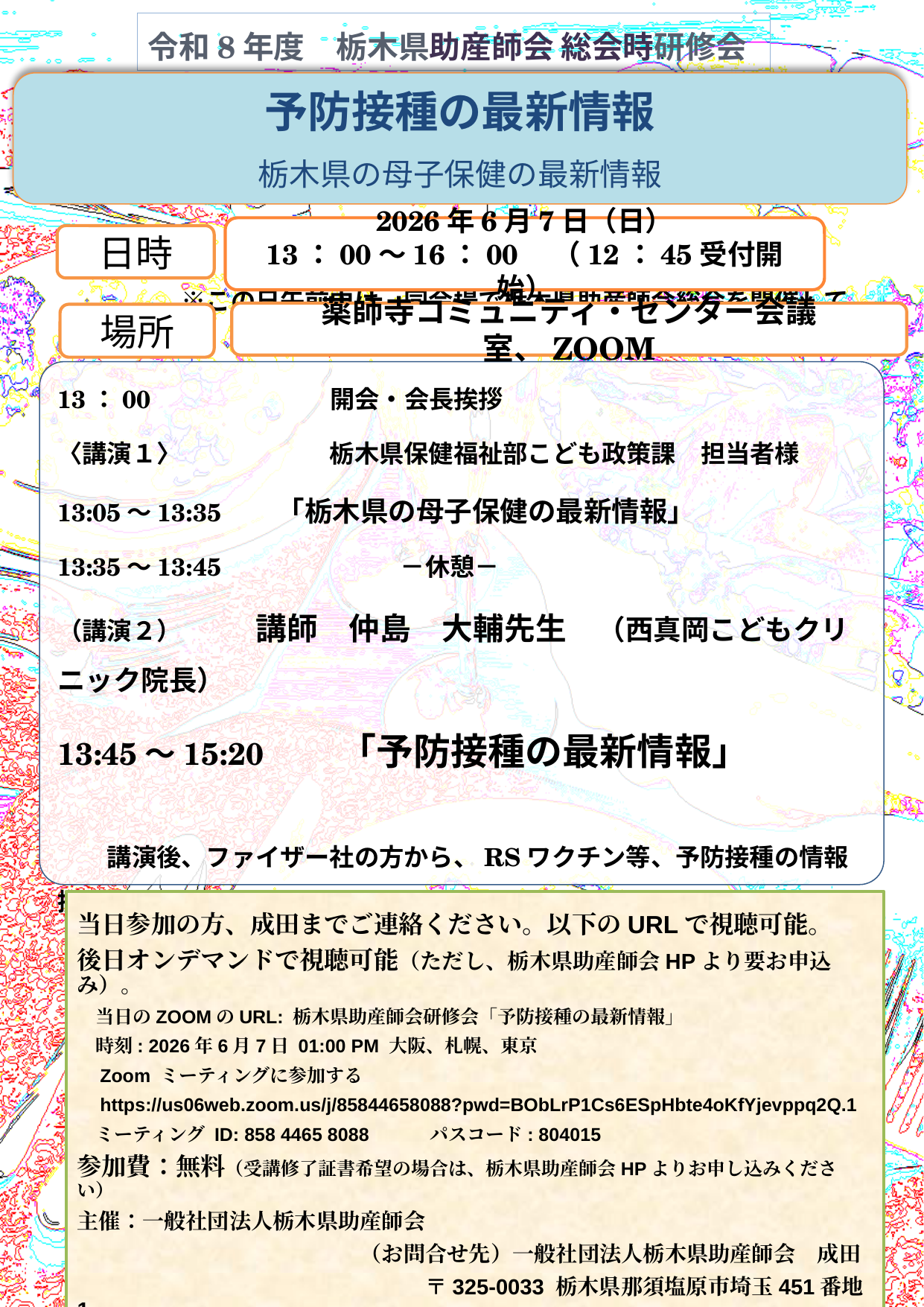

令和8年度　栃木県助産師会 総会時研修会
予防接種の最新情報
栃木県の母子保健の最新情報
2026年6月7日（日）
13：00～16：00　（12：45受付開始）
日時
薬師寺コミュニティ・センター会議室、ZOOM
場所

　　　　　※この日午前中は、同会場で栃木県助産師会総会を開催しています。
13：00　　　　　　　開会・会長挨拶
〈講演１〉　　　　　　栃木県保健福祉部こども政策課　担当者様
13:05～13:35　　「栃木県の母子保健の最新情報」
13:35～13:45　　　　　　　－休憩－
（講演２）　　　講師　仲島　大輔先生　（西真岡こどもクリニック院長）
13:45～15:20　　「予防接種の最新情報」
　　講演後、ファイザー社の方から、RSワクチン等、予防接種の情報提供も。
　　　　　　　　　　　　　閉会

当日参加の方、成田までご連絡ください。以下のURLで視聴可能。
後日オンデマンドで視聴可能（ただし、栃木県助産師会HPより要お申込み）。
　当日のZOOMのURL: 栃木県助産師会研修会「予防接種の最新情報」
　時刻: 2026年6月7日 01:00 PM 大阪、札幌、東京
　Zoom ミーティングに参加する
　https://us06web.zoom.us/j/85844658088?pwd=BObLrP1Cs6ESpHbte4oKfYjevppq2Q.1
　ミーティング ID: 858 4465 8088　　　パスコード: 804015
参加費：無料（受講修了証書希望の場合は、栃木県助産師会HPよりお申し込みください）
主催：一般社団法人栃木県助産師会
　　　　　　　　　　　　　（お問合せ先）一般社団法人栃木県助産師会　成田
　　　　　　　　　　　　　　　　〒325-0033 栃木県那須塩原市埼玉451番地1
　　　　　　　　　　E-mail： snarita2323@gmail.com　携帯：090-1012-0251